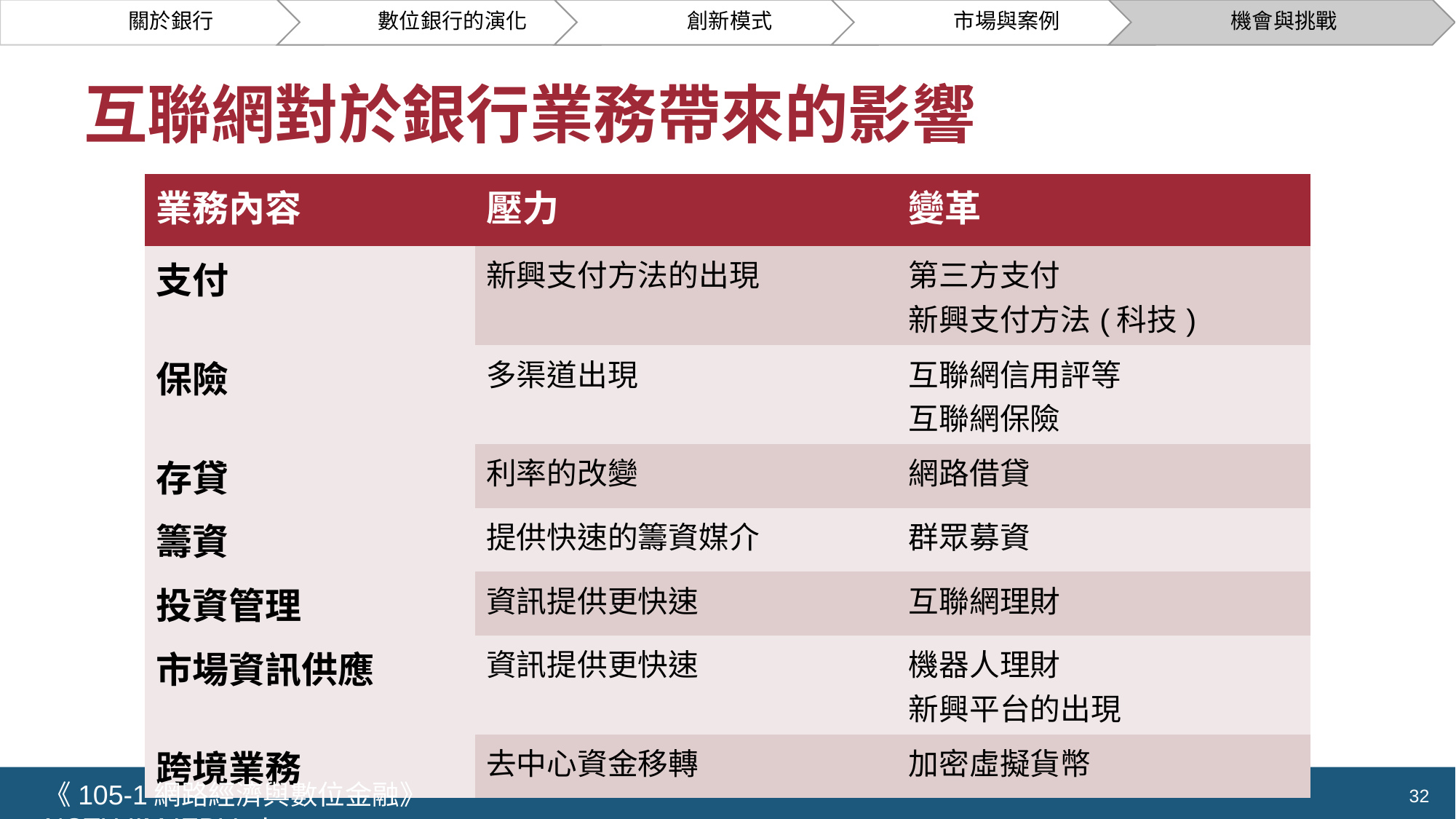

關於銀行

數位銀行的演化

創新模式

市場與案例

機會與挑戰
# 互聯網對於銀行業務帶來的影響
| 業務內容 | 壓力 | 變革 |
| --- | --- | --- |
| 支付 | 新興支付方法的出現 | 第三方支付 新興支付方法(科技) |
| 保險 | 多渠道出現 | 互聯網信用評等 互聯網保險 |
| 存貸 | 利率的改變 | 網路借貸 |
| 籌資 | 提供快速的籌資媒介 | 群眾募資 |
| 投資管理 | 資訊提供更快速 | 互聯網理財 |
| 市場資訊供應 | 資訊提供更快速 | 機器人理財 新興平台的出現 |
| 跨境業務 | 去中心資金移轉 | 加密虛擬貨幣 |
《105-1網路經濟與數位金融》                                                                                                                                             NCTU.IIM.IEBI Lab
32